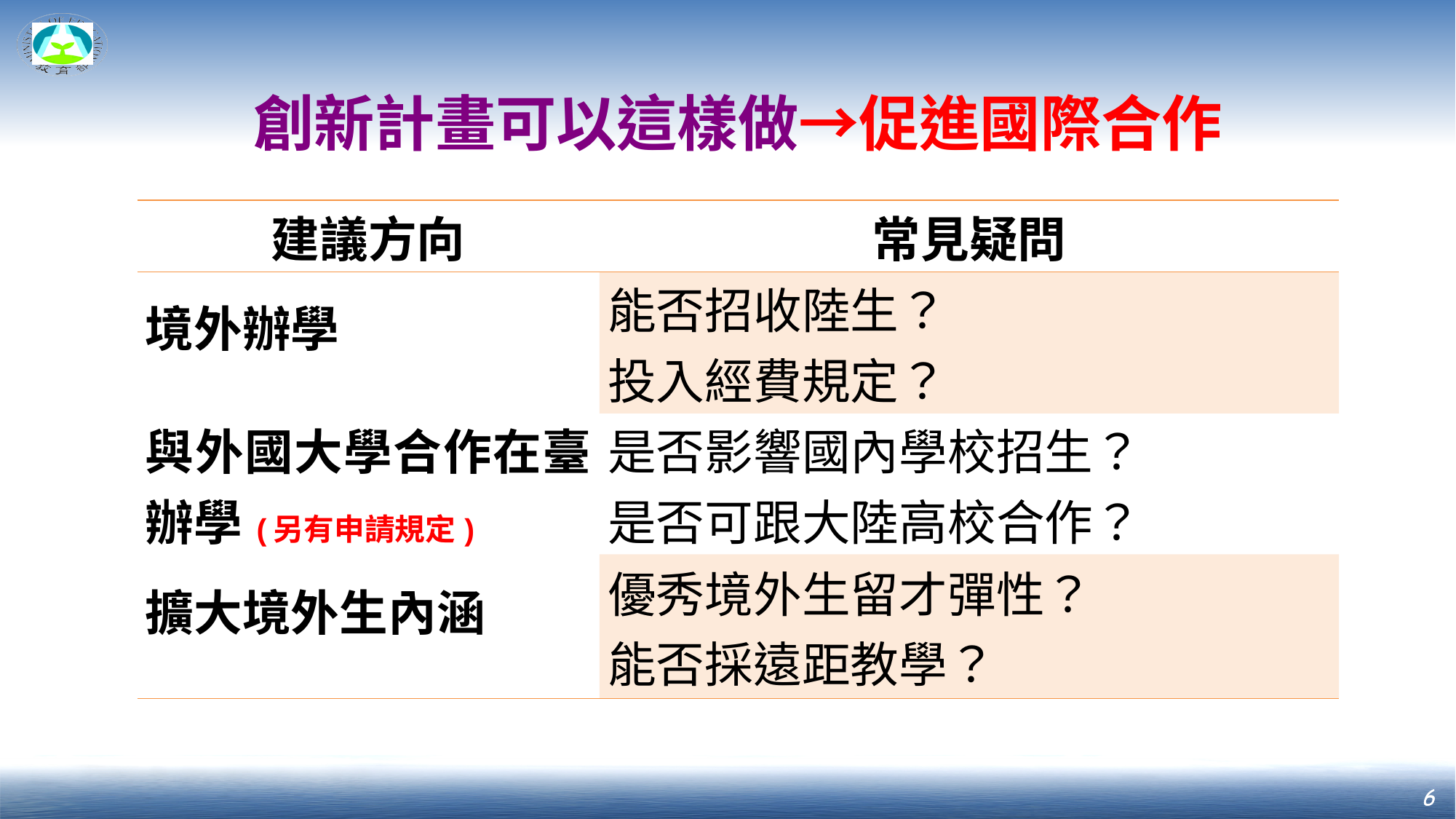

創新計畫可以這樣做→促進國際合作
| 建議方向 | 常見疑問 |
| --- | --- |
| 境外辦學 | 能否招收陸生？ 投入經費規定？ |
| 與外國大學合作在臺辦學(另有申請規定) | 是否影響國內學校招生？ 是否可跟大陸高校合作？ |
| 擴大境外生內涵 | 優秀境外生留才彈性？ 能否採遠距教學？ |